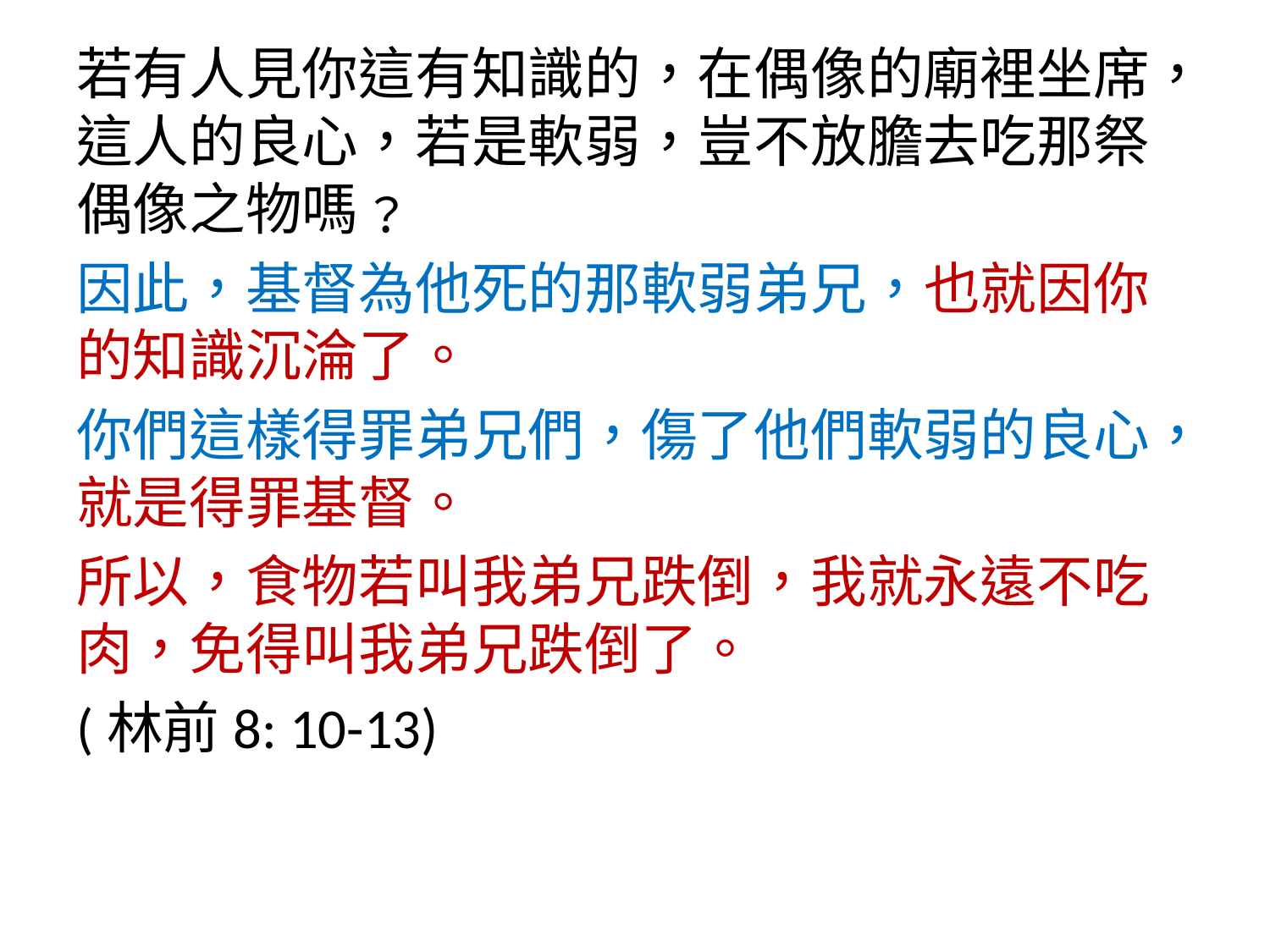

若有人見你這有知識的，在偶像的廟裡坐席，這人的良心，若是軟弱，豈不放膽去吃那祭偶像之物嗎﹖
因此，基督為他死的那軟弱弟兄，也就因你的知識沉淪了。
你們這樣得罪弟兄們，傷了他們軟弱的良心，就是得罪基督。
所以，食物若叫我弟兄跌倒，我就永遠不吃肉，免得叫我弟兄跌倒了。
(林前8: 10-13)